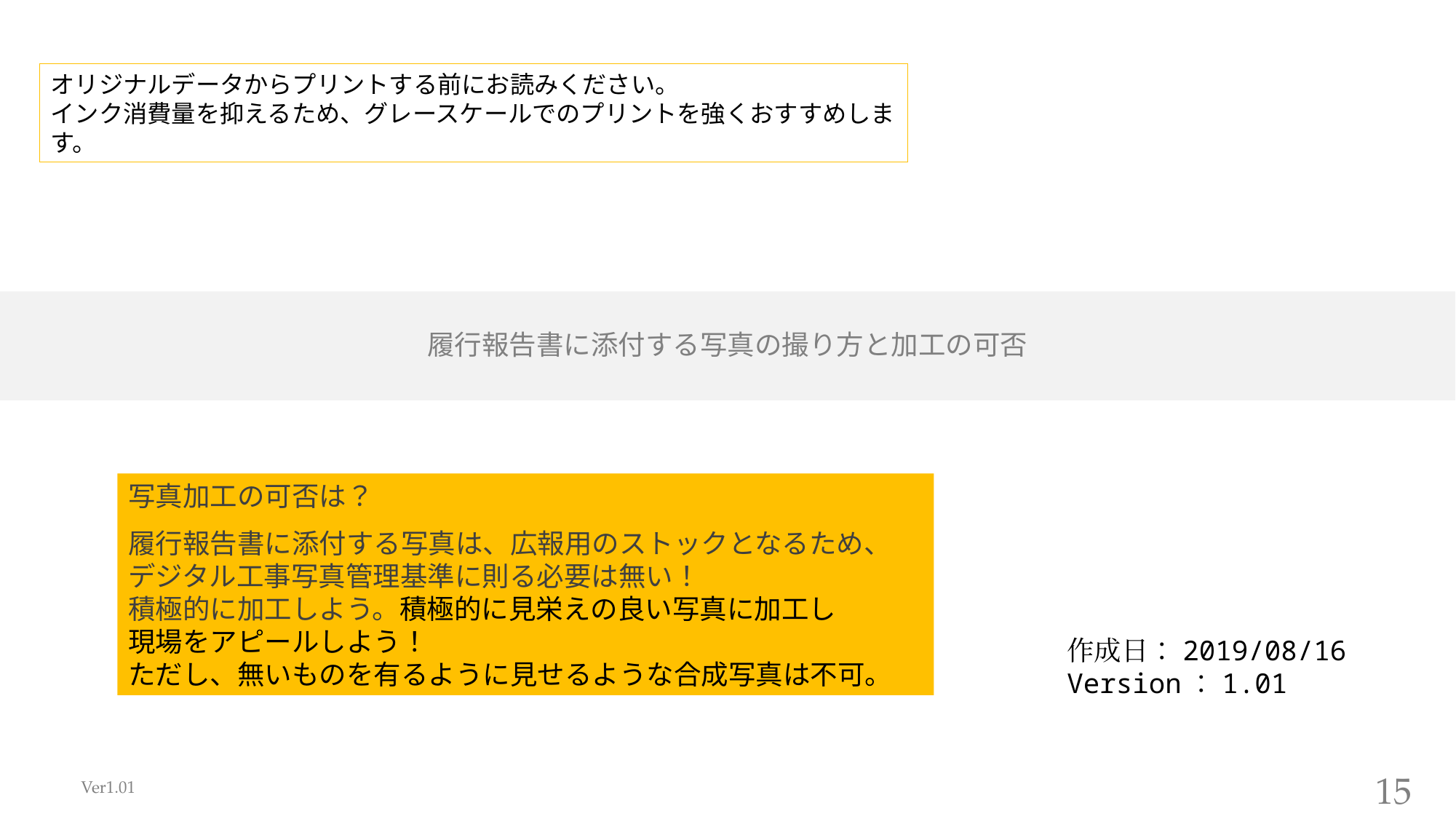

オリジナルデータからプリントする前にお読みください。
インク消費量を抑えるため、グレースケールでのプリントを強くおすすめします。
# 履行報告書に添付する写真の撮り方と加工の可否
写真加工の可否は？

履行報告書に添付する写真は、広報用のストックとなるため、
デジタル工事写真管理基準に則る必要は無い！
積極的に加工しよう。積極的に見栄えの良い写真に加工し
現場をアピールしよう！
ただし、無いものを有るように見せるような合成写真は不可。
作成日：2019/08/16
Version：1.01

15
Ver1.01